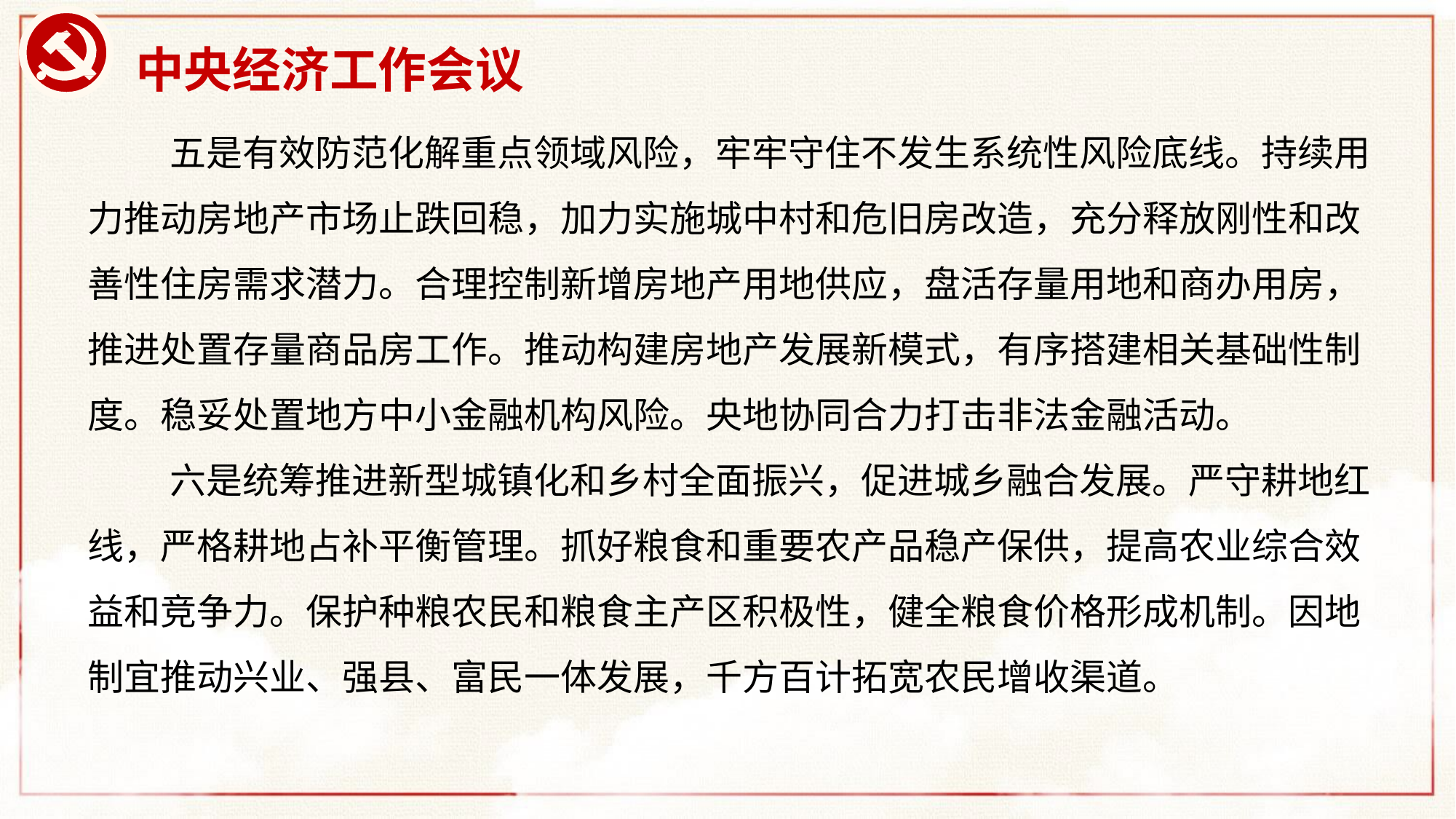

中央经济工作会议
         五是有效防范化解重点领域风险，牢牢守住不发生系统性风险底线。持续用力推动房地产市场止跌回稳，加力实施城中村和危旧房改造，充分释放刚性和改善性住房需求潜力。合理控制新增房地产用地供应，盘活存量用地和商办用房，推进处置存量商品房工作。推动构建房地产发展新模式，有序搭建相关基础性制度。稳妥处置地方中小金融机构风险。央地协同合力打击非法金融活动。
         六是统筹推进新型城镇化和乡村全面振兴，促进城乡融合发展。严守耕地红线，严格耕地占补平衡管理。抓好粮食和重要农产品稳产保供，提高农业综合效益和竞争力。保护种粮农民和粮食主产区积极性，健全粮食价格形成机制。因地制宜推动兴业、强县、富民一体发展，千方百计拓宽农民增收渠道。